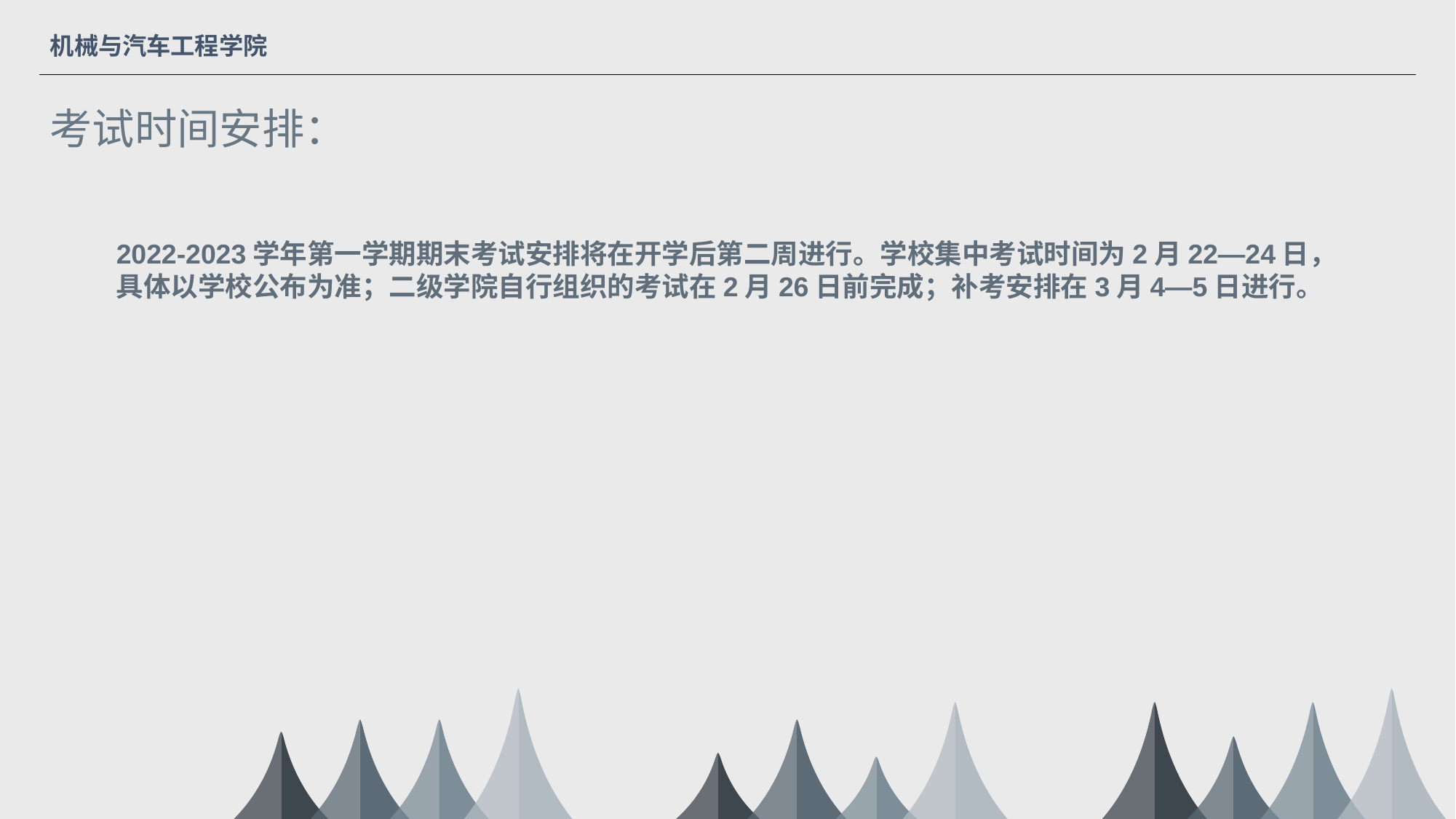

机械与汽车工程学院
考试时间安排：

2022-2023学年第一学期期末考试安排将在开学后第二周进行。学校集中考试时间为2月22—24日，具体以学校公布为准；二级学院自行组织的考试在2月26日前完成；补考安排在3月4—5日进行。

Corn
Rice
Oat
Fish
Corn
Rice
Oat
Fish
Corn
Rice
Oat
Fish